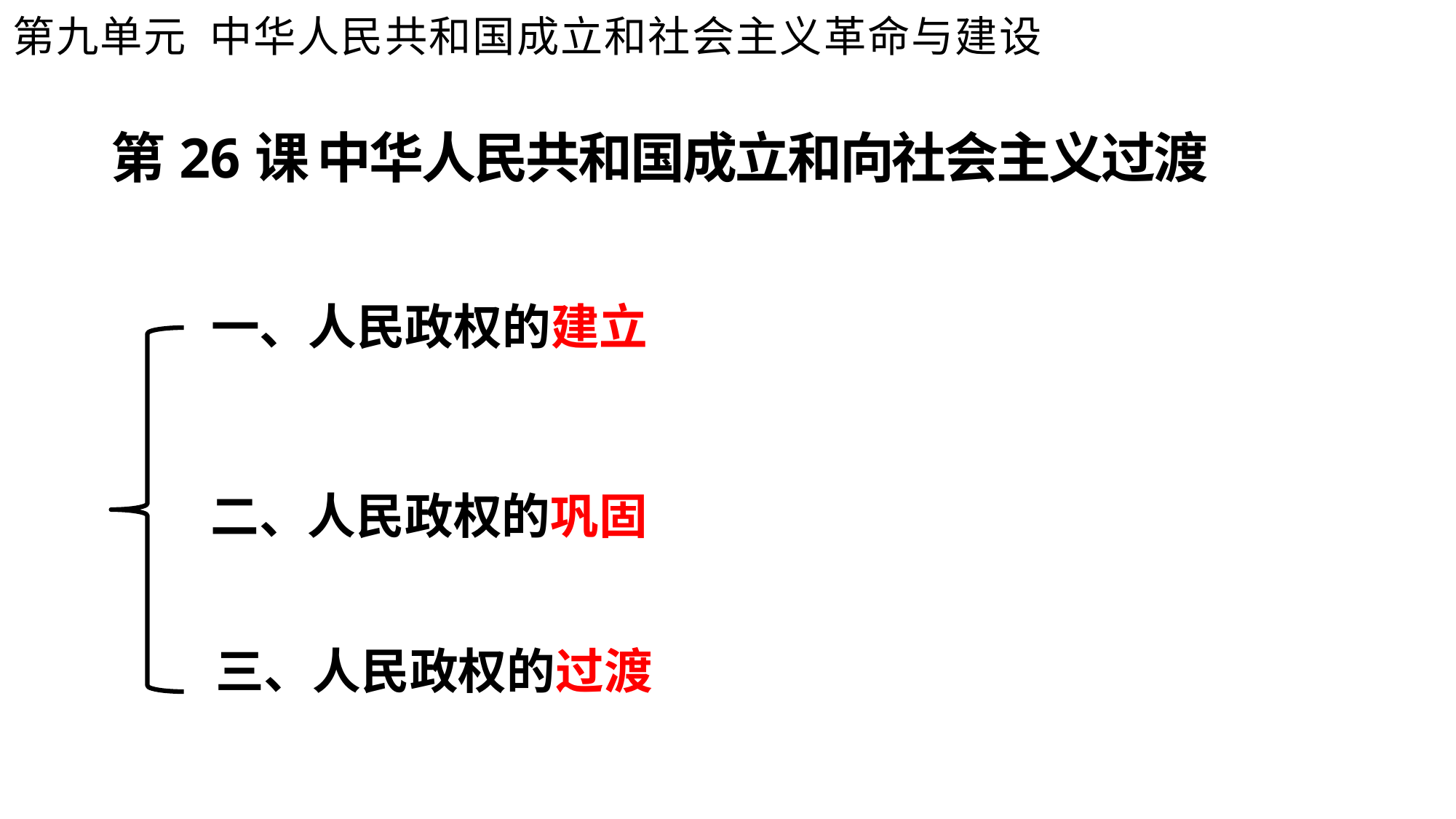

第九单元  中华人民共和国成立和社会主义革命与建设
第26课 中华人民共和国成立和向社会主义过渡
一、人民政权的建立

二、人民政权的巩固
三、人民政权的过渡